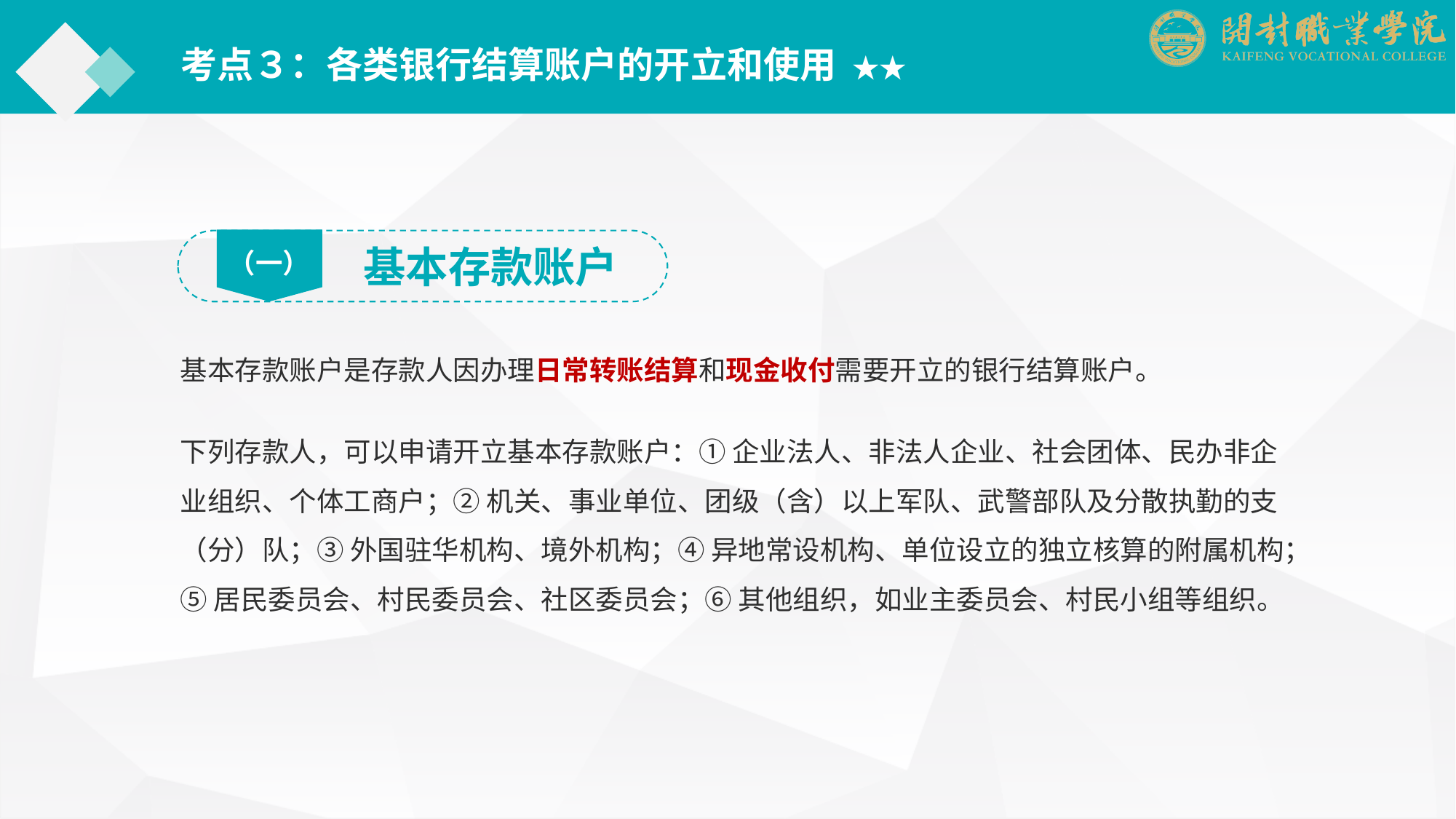

考点３：各类银行结算账户的开立和使用  ★★
（一）

基本存款账户
基本存款账户是存款人因办理日常转账结算和现金收付需要开立的银行结算账户。
下列存款人，可以申请开立基本存款账户：① 企业法人、非法人企业、社会团体、民办非企业组织、个体工商户；② 机关、事业单位、团级（含）以上军队、武警部队及分散执勤的支（分）队；③ 外国驻华机构、境外机构；④ 异地常设机构、单位设立的独立核算的附属机构；⑤ 居民委员会、村民委员会、社区委员会；⑥ 其他组织，如业主委员会、村民小组等组织。